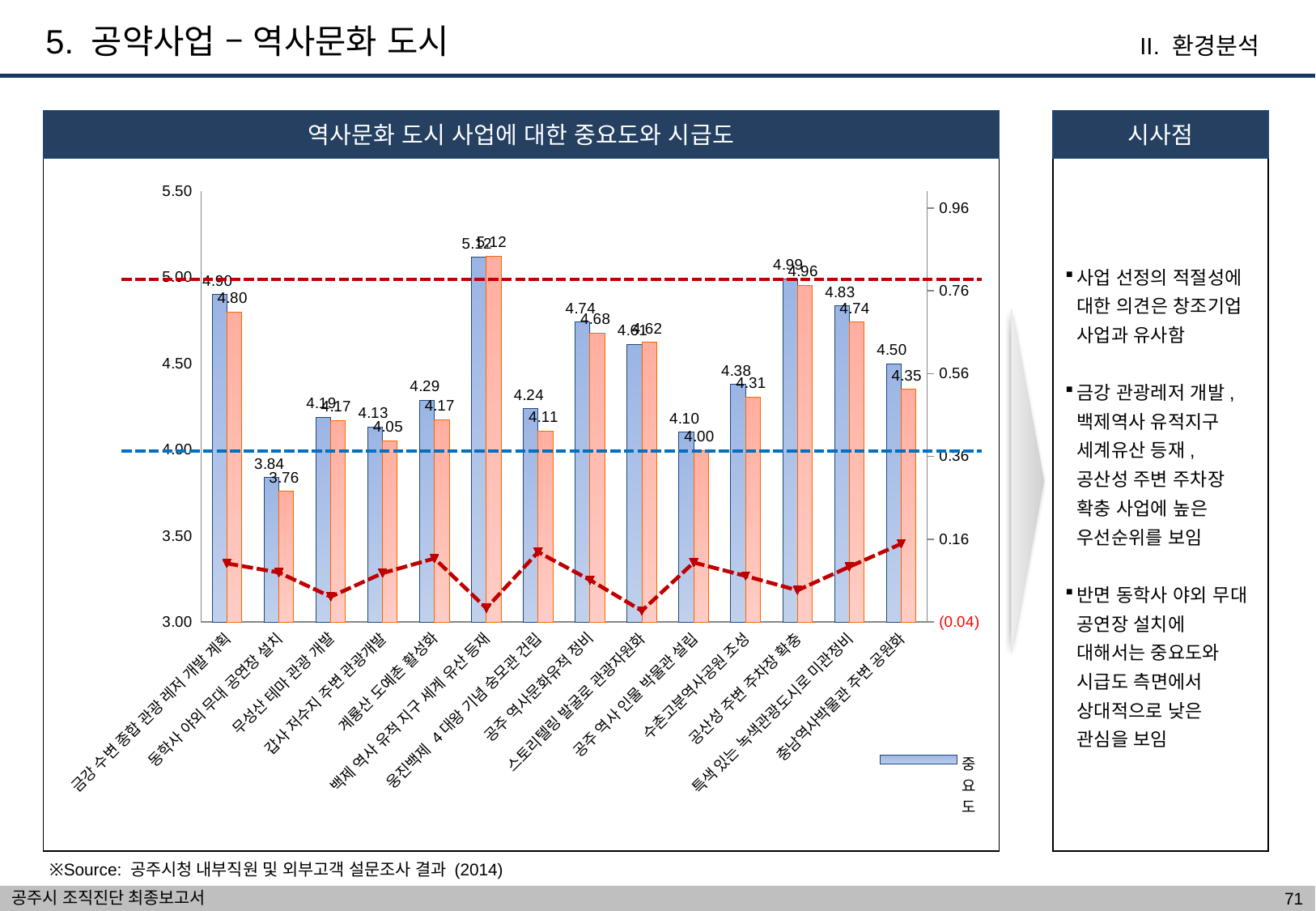

5. 공약사업 – 역사문화 도시
II. 환경분석
역사문화 도시 사업에 대한 중요도와 시급도
시사점

### Chart

| Category | 중요도 | 시급도 |  Gap |
|---|---|---|---|
| 금강 수변 종합 관광 레저 개발 계획 | 4.901960784313737 | 4.800561797752811 | 0.10139898656091796 |
| 동학사 야외 무대 공연장 설치 | 3.837988826815643 | 3.7584269662921352 | 0.07956186052350757 |
| 무성산 테마 관광 개발 | 4.1899441340782095 | 4.1690140845070385 | 0.020930049571170208 |
| 갑사 저수지 주변 관광개발 | 4.131652661064431 | 4.053672316384185 | 0.07798034468024541 |
| 계룡산 도예촌 활성화 | 4.287709497206704 | 4.1741573033707855 | 0.11355219383591653 |
| 백제 역사 유적 지구 세계 유산 등재 | 5.117647058823525 | 5.1242937853107415 | -0.006646726487212546 |
| 웅진백제 4대왕 기념 숭모관 건립 | 4.238764044943832 | 4.10985915492958 | 0.12890489001424754 |
| 공주 역사문화유적 정비 | 4.740223463687159 | 4.6788732394366175 | 0.06135022425053467 |
| 스토리텔링 발굴로 관광자원화 | 4.610644257703076 | 4.623595505617974 | -0.012951247914897657 |
| 공주 역사 인물 박물관 설립 | 4.100840336134449 | 3.99717514124294 | 0.10366519489151448 |
| 수촌고분역사공원 조성 | 4.3781512605041994 | 4.307042253521131 | 0.07110900698307178 |
| 공산성 주변 주차장 확충 | 4.991620111731844 | 4.9550561797752755 | 0.03656393195656094 |
| 특색 있는 녹색관광도시로 미관정비 | 4.834269662921352 | 4.740845070422533 | 0.09342459249881785 |
| 충남역사박물관 주변 공원화 | 4.5 | 4.3511235955056184 | 0.14887640449438244 |
사업 선정의 적절성에 대한 의견은 창조기업 사업과 유사함

금강 관광레저 개발, 백제역사 유적지구 세계유산 등재, 공산성 주변 주차장 확충 사업에 높은 우선순위를 보임

반면 동학사 야외 무대 공연장 설치에 대해서는 중요도와 시급도 측면에서 상대적으로 낮은 관심을 보임

※ Source: 공주시청 내부직원 및 외부고객 설문조사 결과 (2014)